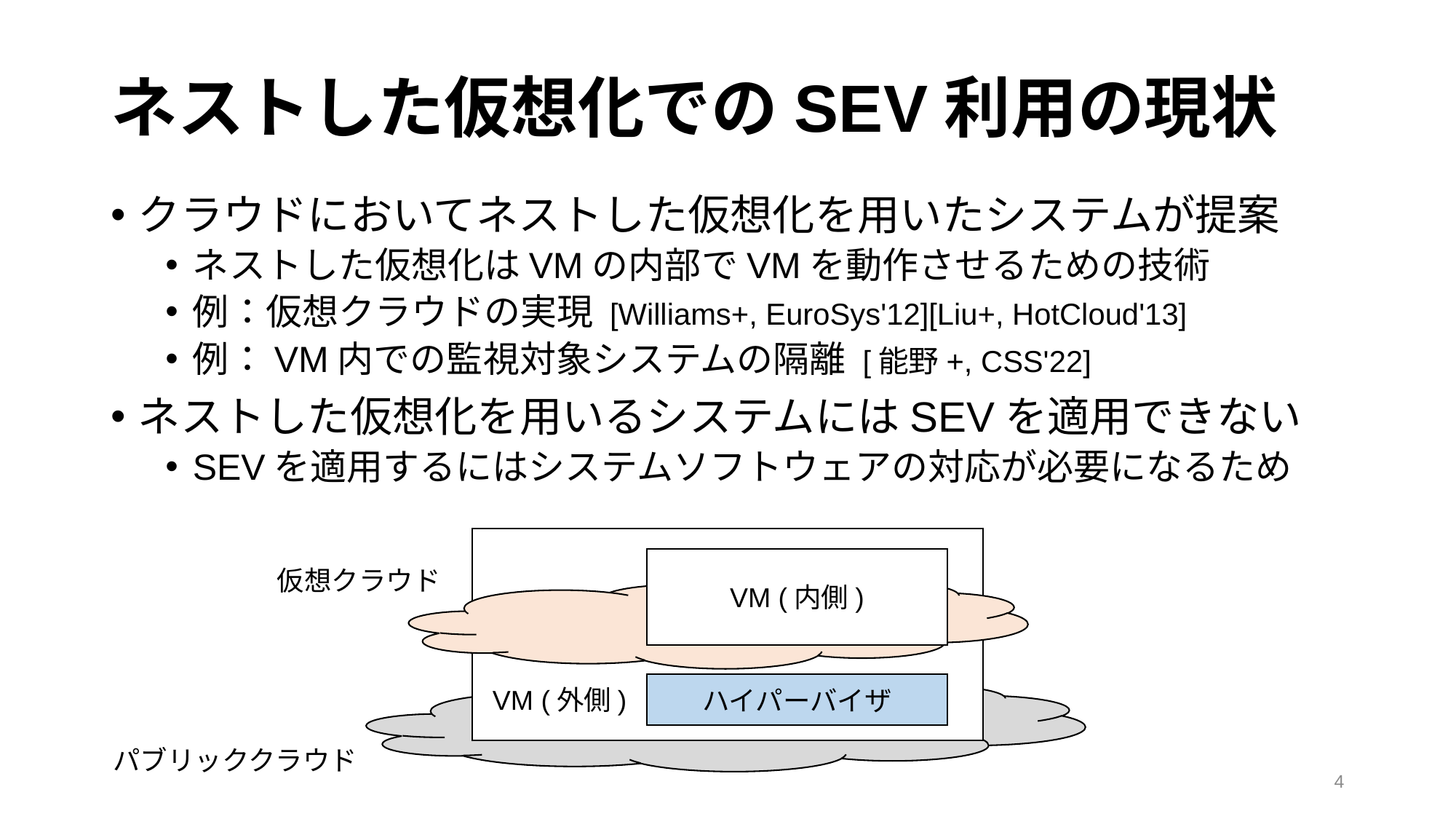

# ネストした仮想化でのSEV利用の現状
クラウドにおいてネストした仮想化を用いたシステムが提案
ネストした仮想化はVMの内部でVMを動作させるための技術
例：仮想クラウドの実現 [Williams+, EuroSys'12][Liu+, HotCloud'13]
例：VM内での監視対象システムの隔離 [能野+, CSS'22]
ネストした仮想化を用いるシステムにはSEVを適用できない
SEVを適用するにはシステムソフトウェアの対応が必要になるため

仮想クラウド
VM (内側)

ハイパーバイザ
VM (外側)

パブリッククラウド
4